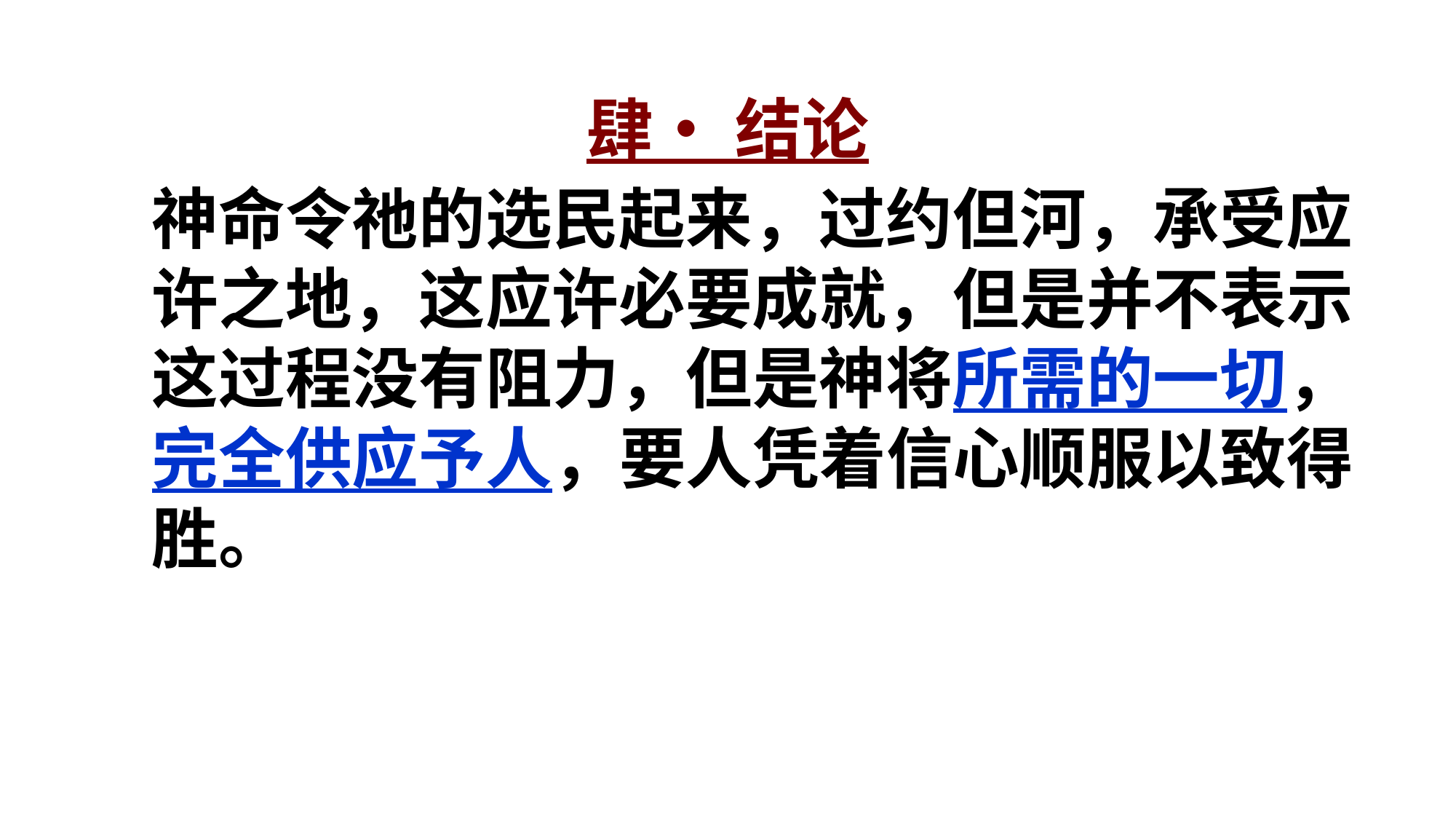

肆‧ 结论
神命令祂的选民起来，过约但河，承受应许之地，这应许必要成就，但是并不表示这过程没有阻力，但是神将所需的一切，完全供应予人，要人凭着信心顺服以致得胜。